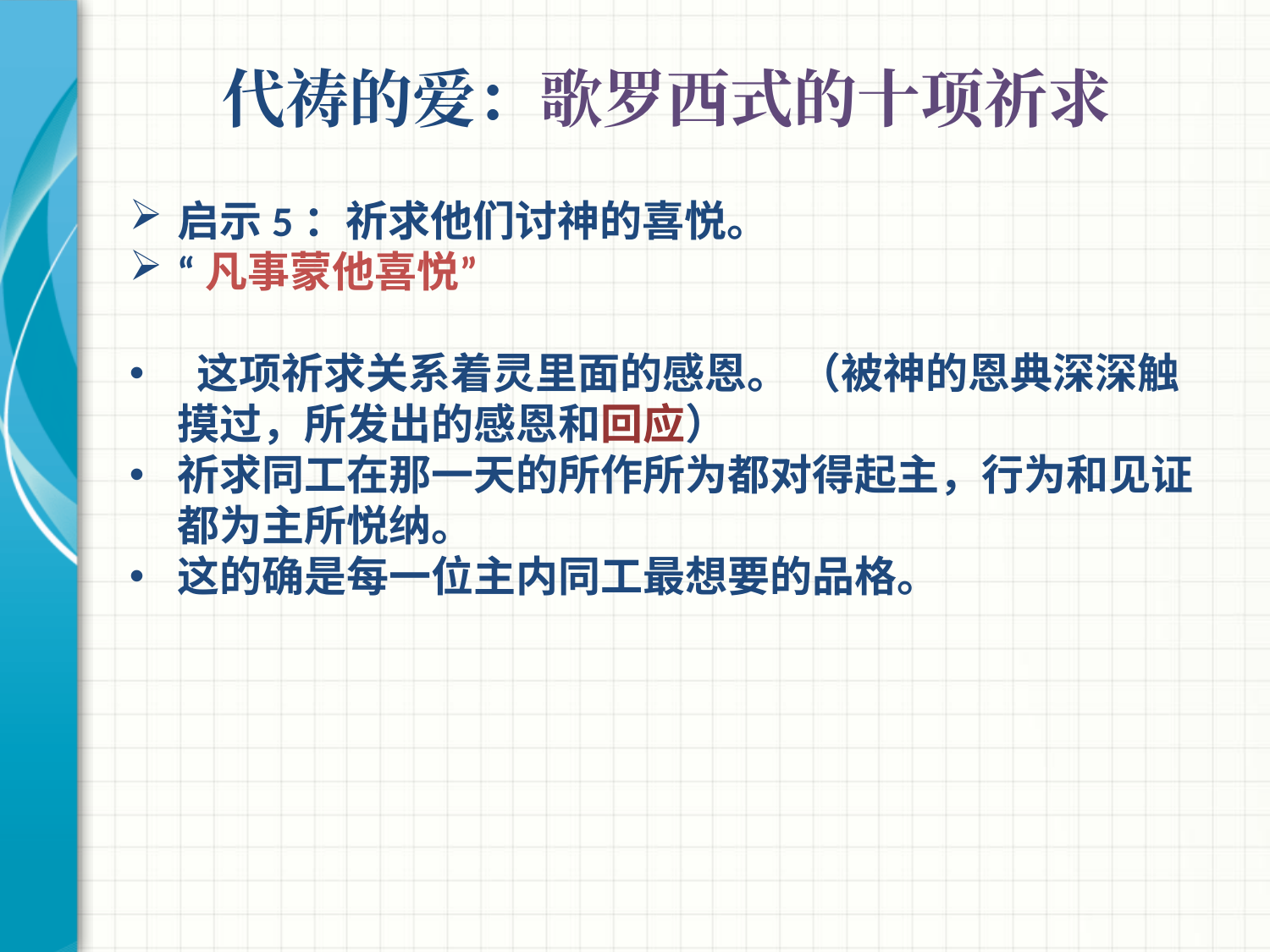

# 代祷的爱：歌罗西式的十项祈求

启示5：祈求他们讨神的喜悦。
“凡事蒙他喜悦”

 这项祈求关系着灵里面的感恩。 （被神的恩典深深触摸过，所发出的感恩和回应）
祈求同工在那一天的所作所为都对得起主，行为和见证都为主所悦纳。
这的确是每一位主内同工最想要的品格。